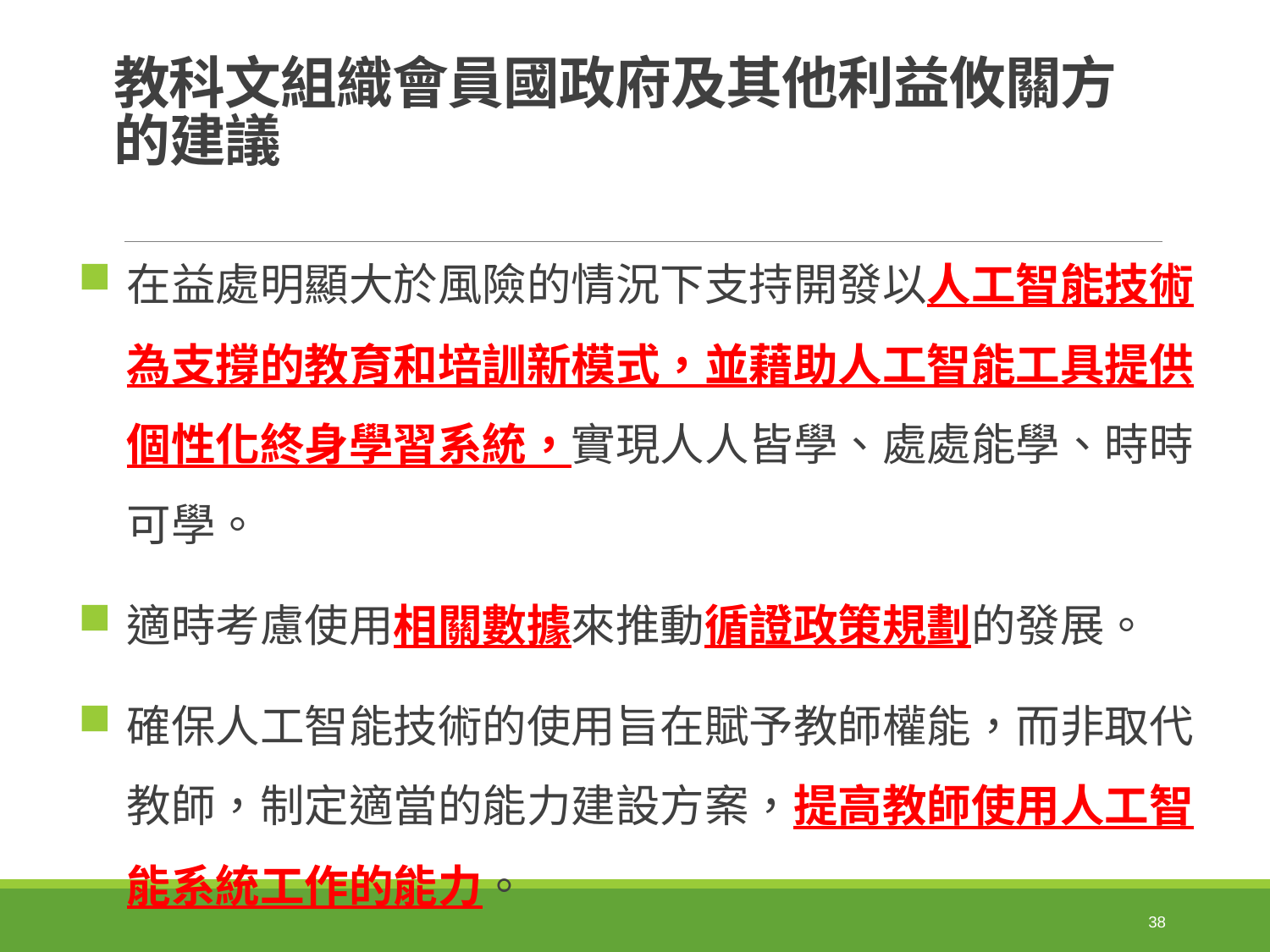

# 教科文組織會員國政府及其他利益攸關方的建議
在益處明顯大於風險的情況下支持開發以人工智能技術為支撐的教育和培訓新模式，並藉助人工智能工具提供個性化終身學習系統，實現人人皆學、處處能學、時時可學。
適時考慮使用相關數據來推動循證政策規劃的發展。
確保人工智能技術的使用旨在賦予教師權能，而非取代教師，制定適當的能力建設方案，提高教師使用人工智能系統工作的能力。
38